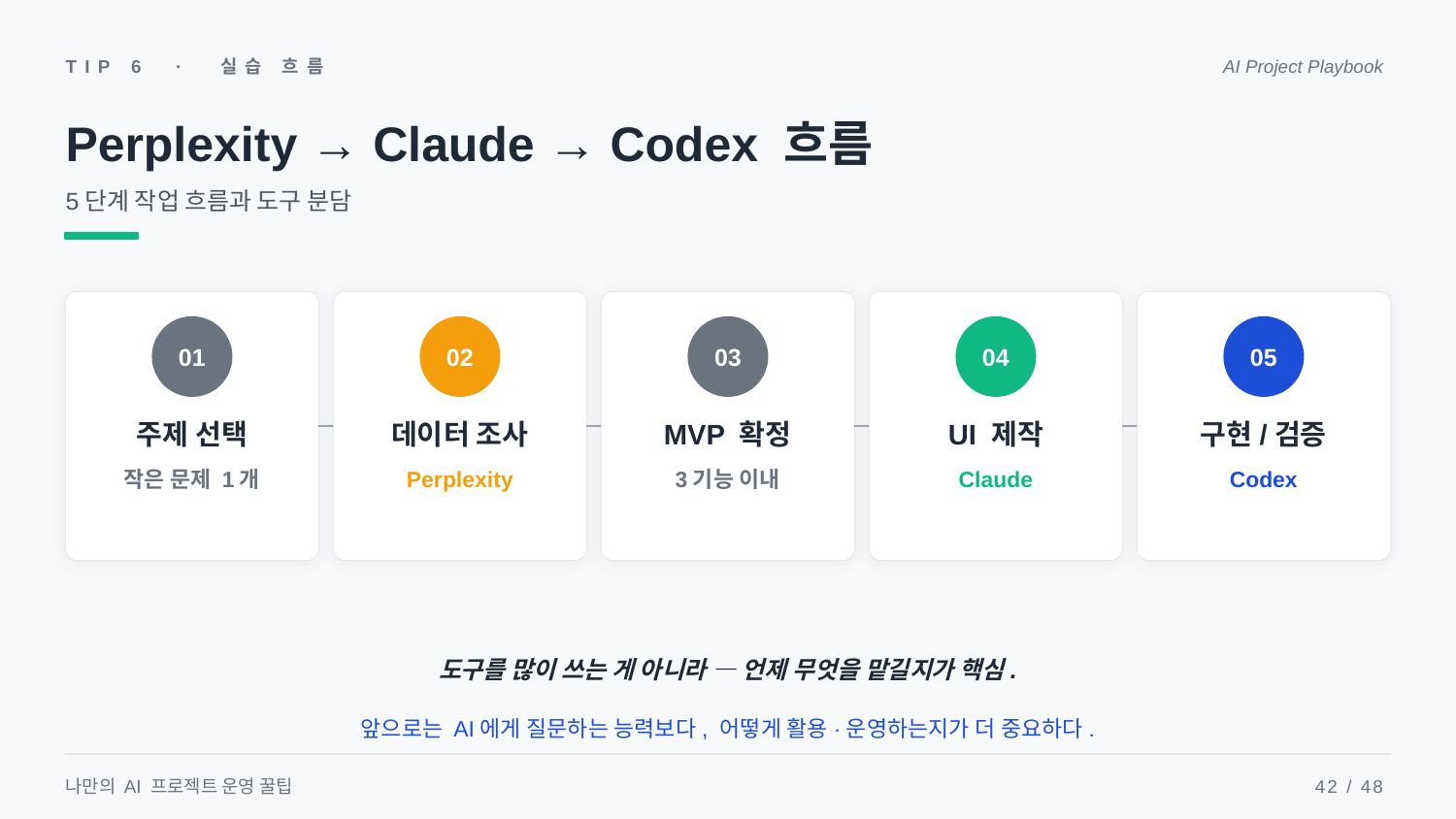

TIP 6  ·  실습 흐름
AI Project Playbook
Perplexity → Claude → Codex 흐름
5단계 작업 흐름과 도구 분담

01
02
03
04
05
주제 선택
데이터 조사
MVP 확정
UI 제작
구현/검증

작은 문제 1개
Perplexity
3기능 이내
Claude
Codex
도구를 많이 쓰는 게 아니라 — 언제 무엇을 맡길지가 핵심.
앞으로는 AI에게 질문하는 능력보다, 어떻게 활용·운영하는지가 더 중요하다.

나만의 AI 프로젝트 운영 꿀팁
42 / 48